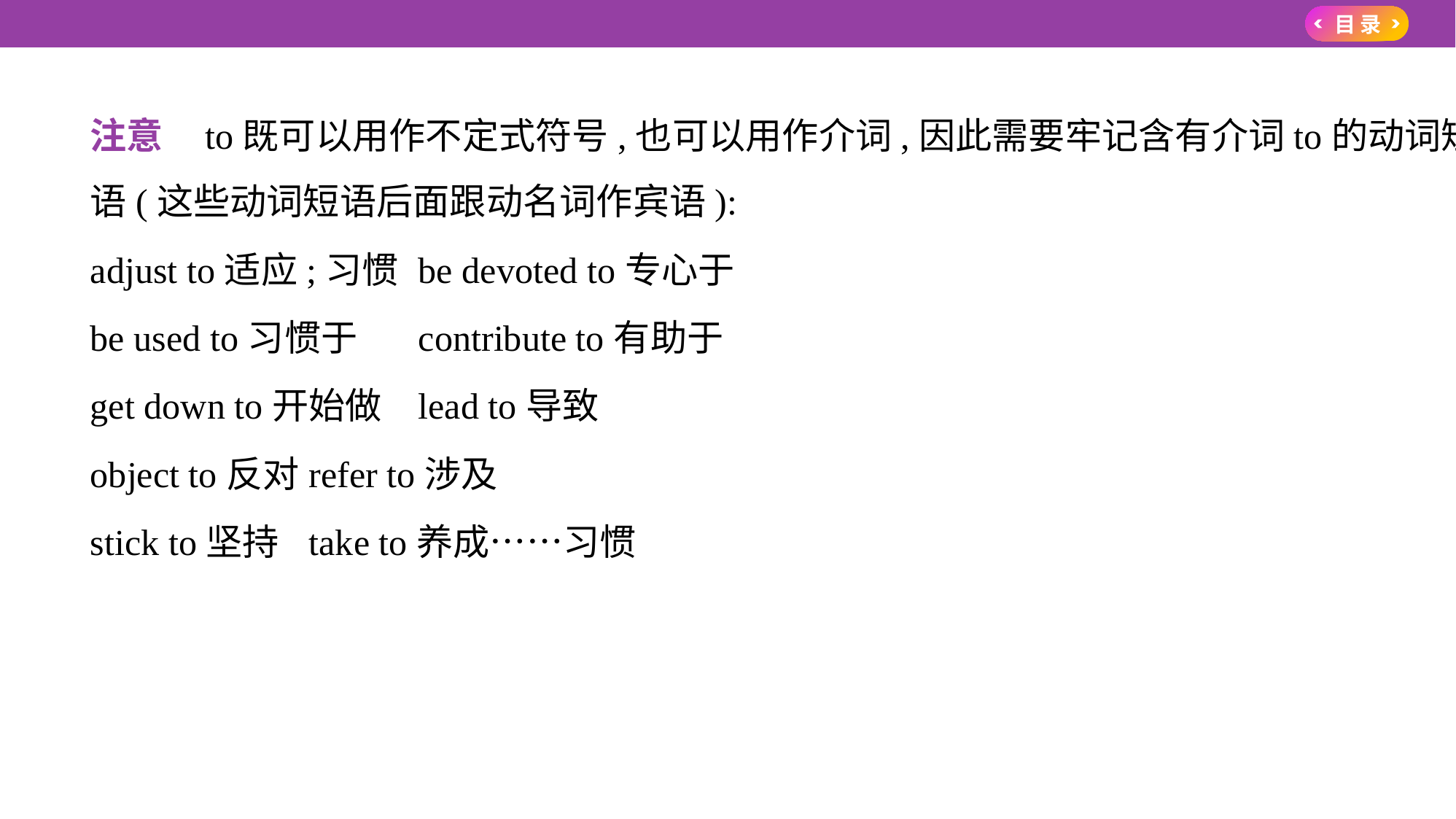

注意    to既可以用作不定式符号,也可以用作介词,因此需要牢记含有介词to的动词短
语(这些动词短语后面跟动名词作宾语):
adjust to适应;习惯	be devoted to专心于
be used to习惯于	contribute to有助于
get down to开始做	lead to导致
object to反对	refer to涉及
stick to坚持	take to养成……习惯